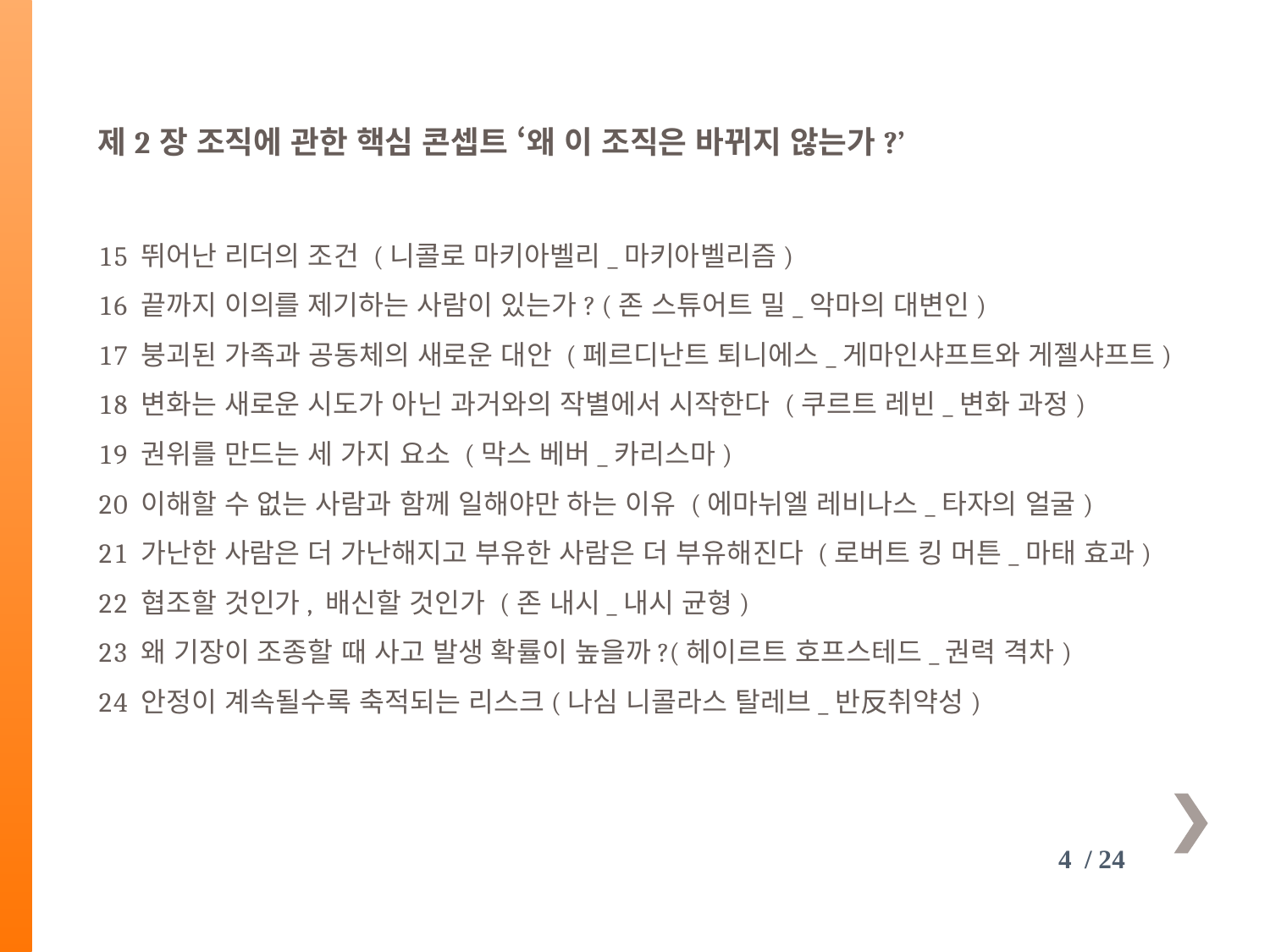

제2장 조직에 관한 핵심 콘셉트 ‘왜 이 조직은 바뀌지 않는가?’
15 뛰어난 리더의 조건 (니콜로 마키아벨리_마키아벨리즘)
16 끝까지 이의를 제기하는 사람이 있는가? (존 스튜어트 밀_악마의 대변인)
17 붕괴된 가족과 공동체의 새로운 대안 (페르디난트 퇴니에스_게마인샤프트와 게젤샤프트)
18 변화는 새로운 시도가 아닌 과거와의 작별에서 시작한다 (쿠르트 레빈_변화 과정)
19 권위를 만드는 세 가지 요소 (막스 베버_카리스마)
20 이해할 수 없는 사람과 함께 일해야만 하는 이유 (에마뉘엘 레비나스_타자의 얼굴)
21 가난한 사람은 더 가난해지고 부유한 사람은 더 부유해진다 (로버트 킹 머튼_마태 효과)
22 협조할 것인가, 배신할 것인가 (존 내시_내시 균형)
23 왜 기장이 조종할 때 사고 발생 확률이 높을까?(헤이르트 호프스테드_권력 격차)
24 안정이 계속될수록 축적되는 리스크(나심 니콜라스 탈레브_반反취약성)
4  / 24